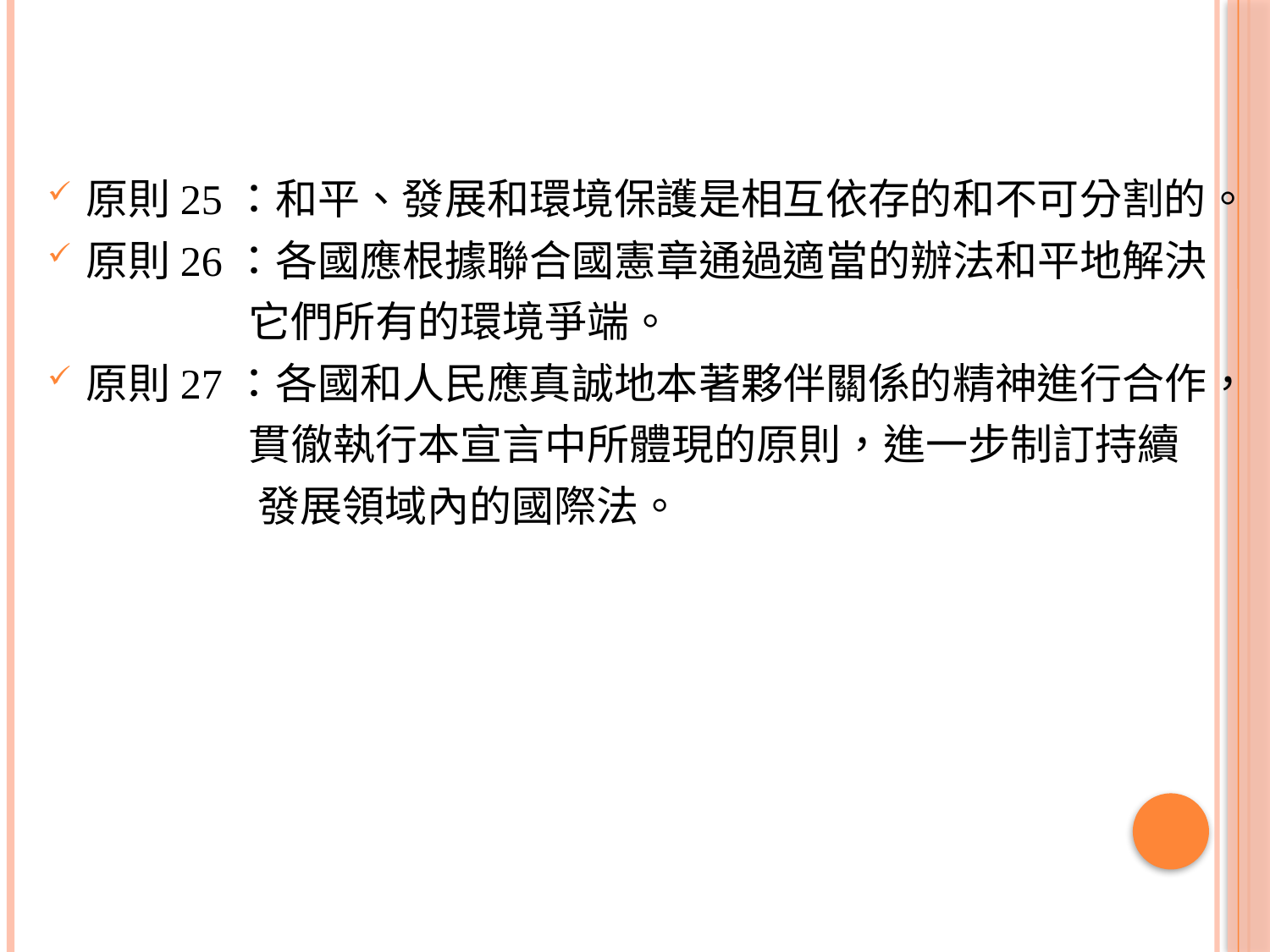

原則25：和平、發展和環境保護是相互依存的和不可分割的。
原則26：各國應根據聯合國憲章通過適當的辦法和平地解決
                    它們所有的環境爭端。
原則27：各國和人民應真誠地本著夥伴關係的精神進行合作，
                    貫徹執行本宣言中所體現的原則，進一步制訂持續
                     發展領域內的國際法。